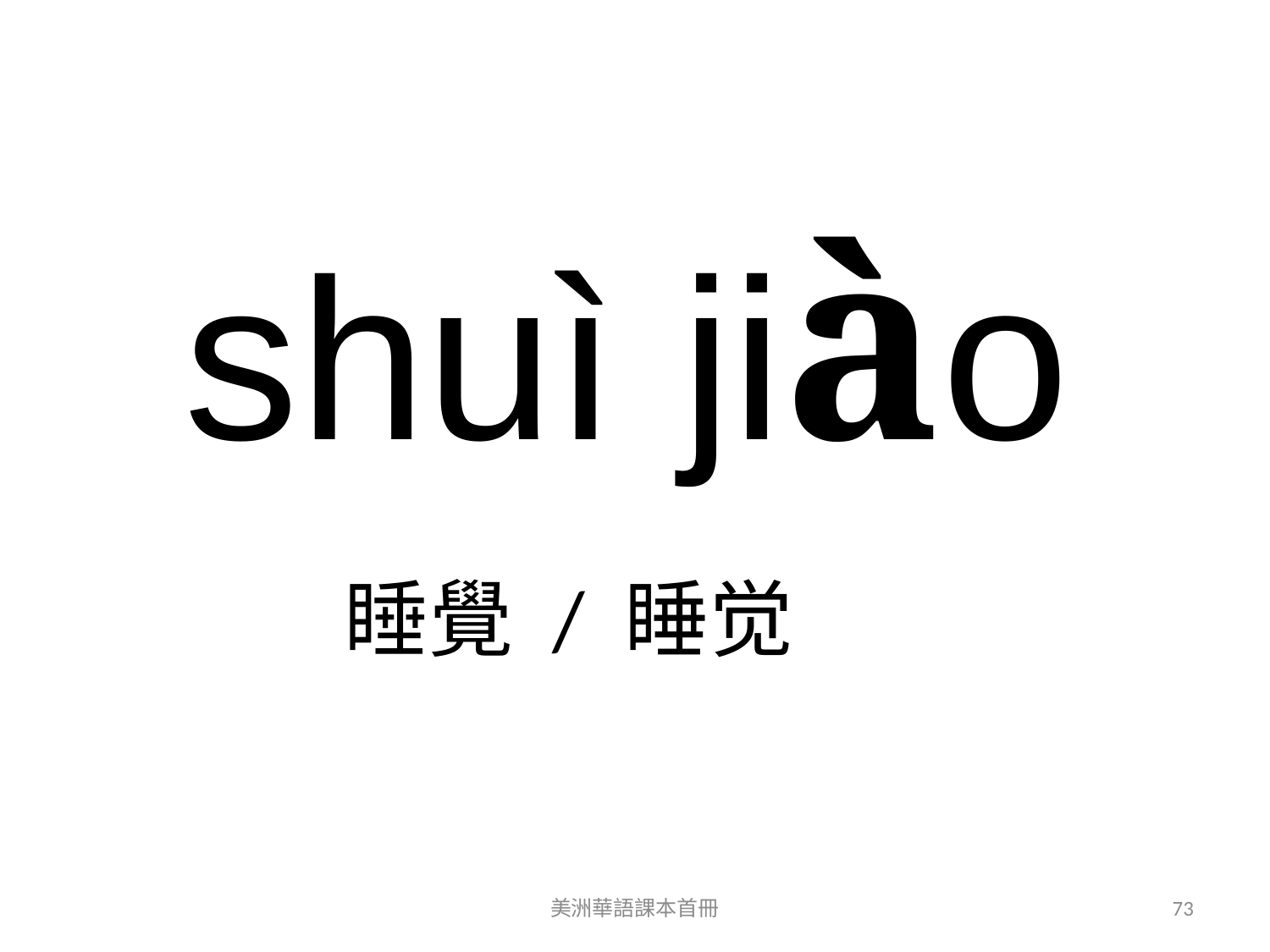

shuì jiào
睡覺 / 睡觉
美洲華語課本首冊
73